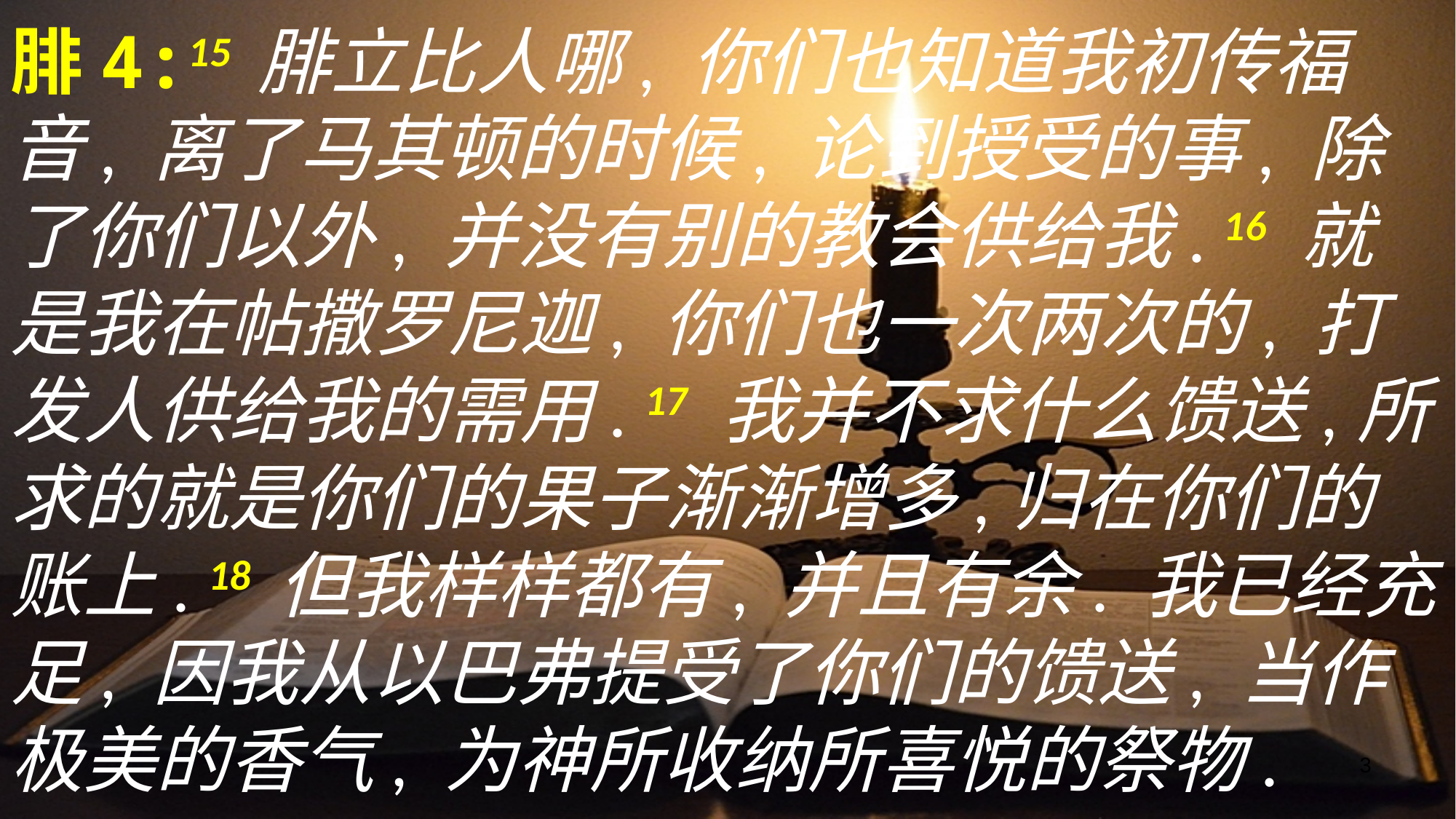

腓4:15 腓立比人哪, 你们也知道我初传福音, 离了马其顿的时候, 论到授受的事, 除了你们以外, 并没有别的教会供给我. 16 就是我在帖撒罗尼迦, 你们也一次两次的, 打发人供给我的需用. 17 我并不求什么馈送,所求的就是你们的果子渐渐增多,归在你们的账上. 18 但我样样都有, 并且有余. 我已经充足, 因我从以巴弗提受了你们的馈送, 当作极美的香气, 为神所收纳所喜悦的祭物.
3